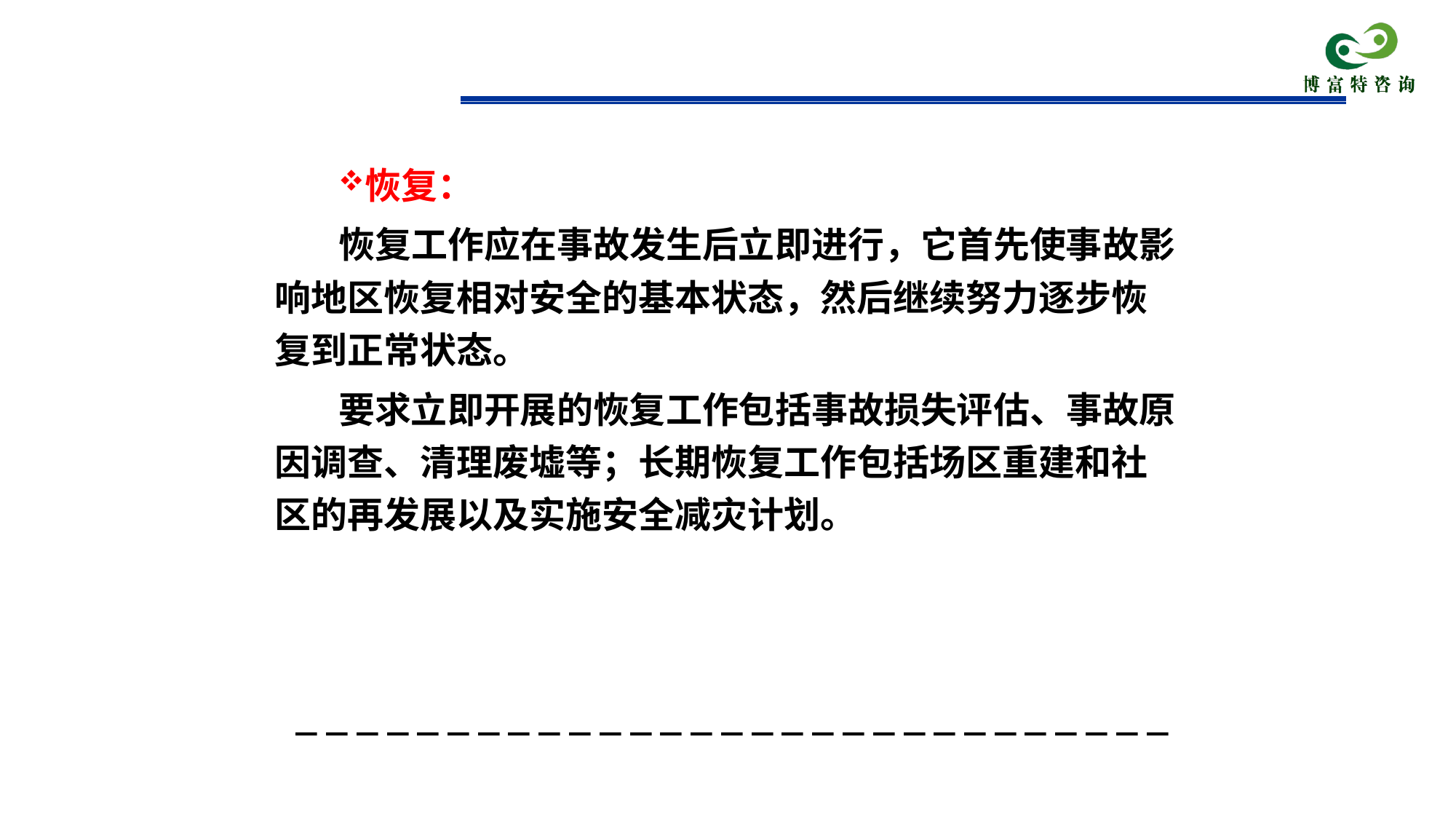

# 恢复：
恢复工作应在事故发生后立即进行，它首先使事故影响地区恢复相对安全的基本状态，然后继续努力逐步恢复到正常状态。
要求立即开展的恢复工作包括事故损失评估、事故原因调查、清理废墟等；长期恢复工作包括场区重建和社区的再发展以及实施安全减灾计划。
－－－－－－－－－－－－－－－－－－－－－－－－－－－－－